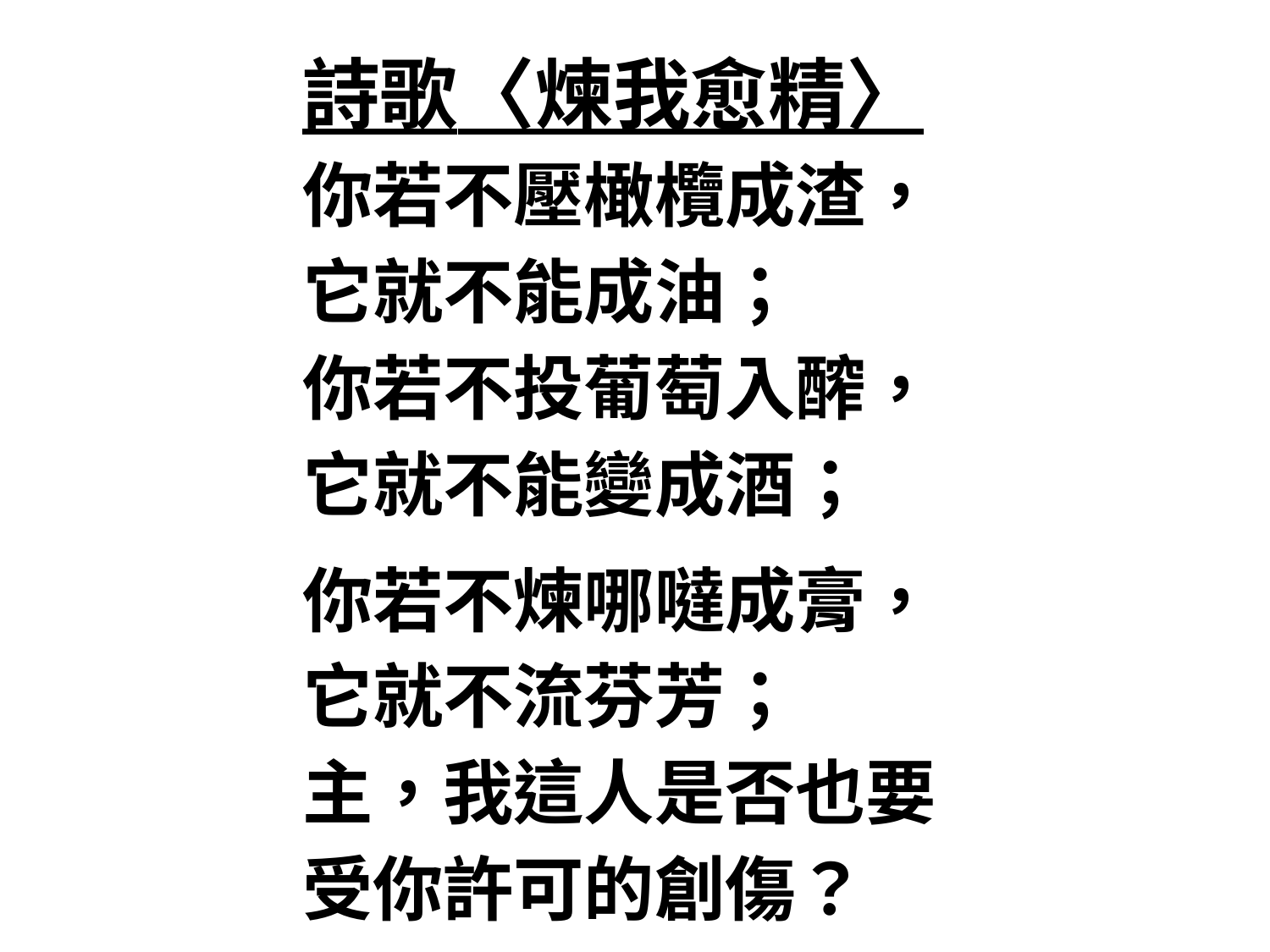

詩歌〈煉我愈精〉
你若不壓橄欖成渣，
它就不能成油；
你若不投葡萄入醡，
它就不能變成酒；

你若不煉哪噠成膏，
它就不流芬芳；
主，我這人是否也要
受你許可的創傷？